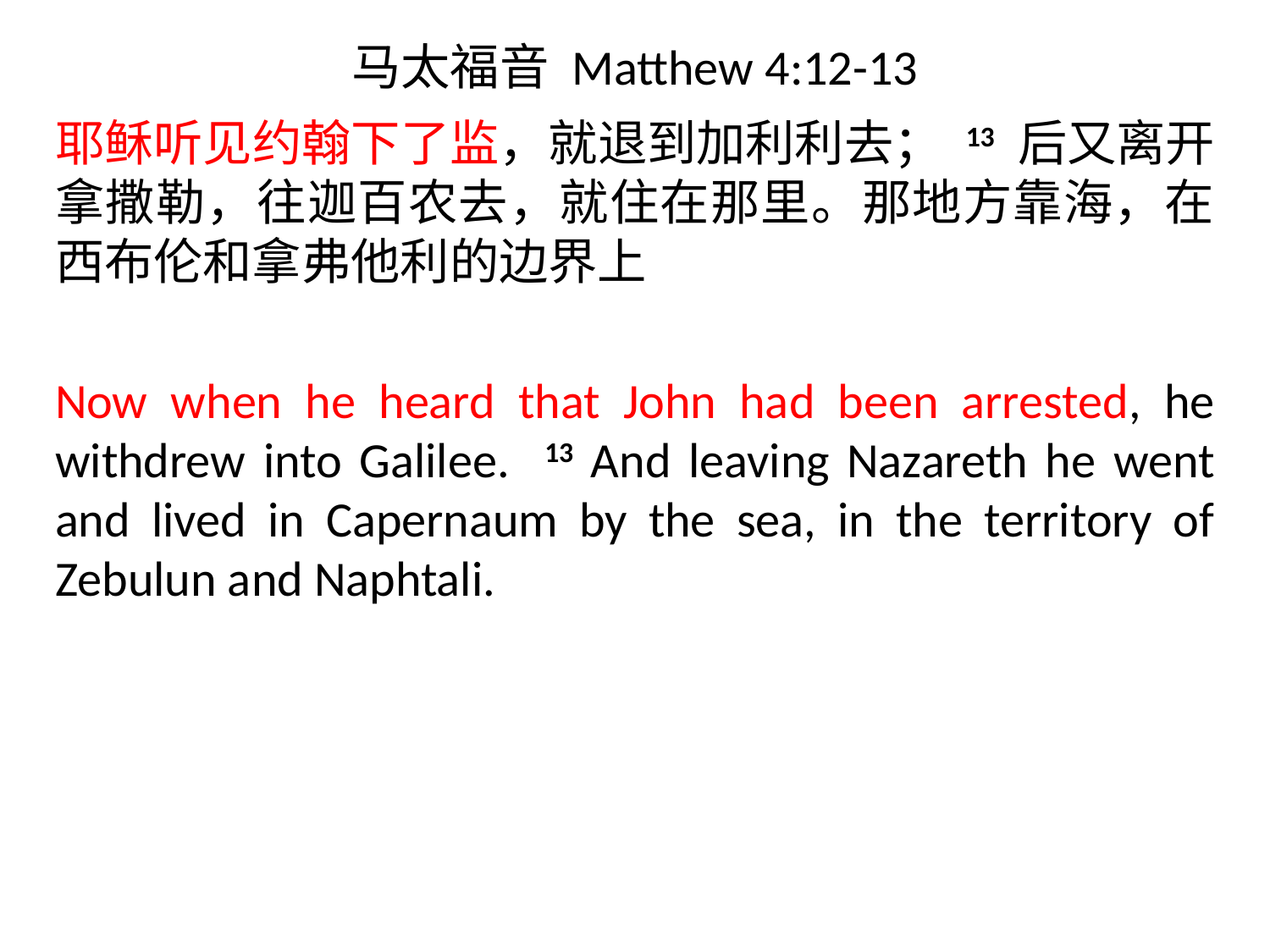

# 马太福音 Matthew 4:12-13
耶稣听见约翰下了监，就退到加利利去； 13 后又离开拿撒勒，往迦百农去，就住在那里。那地方靠海，在西布伦和拿弗他利的边界上

Now when he heard that John had been arrested, he withdrew into Galilee.  13 And leaving Nazareth he went and lived in Capernaum by the sea, in the territory of Zebulun and Naphtali.